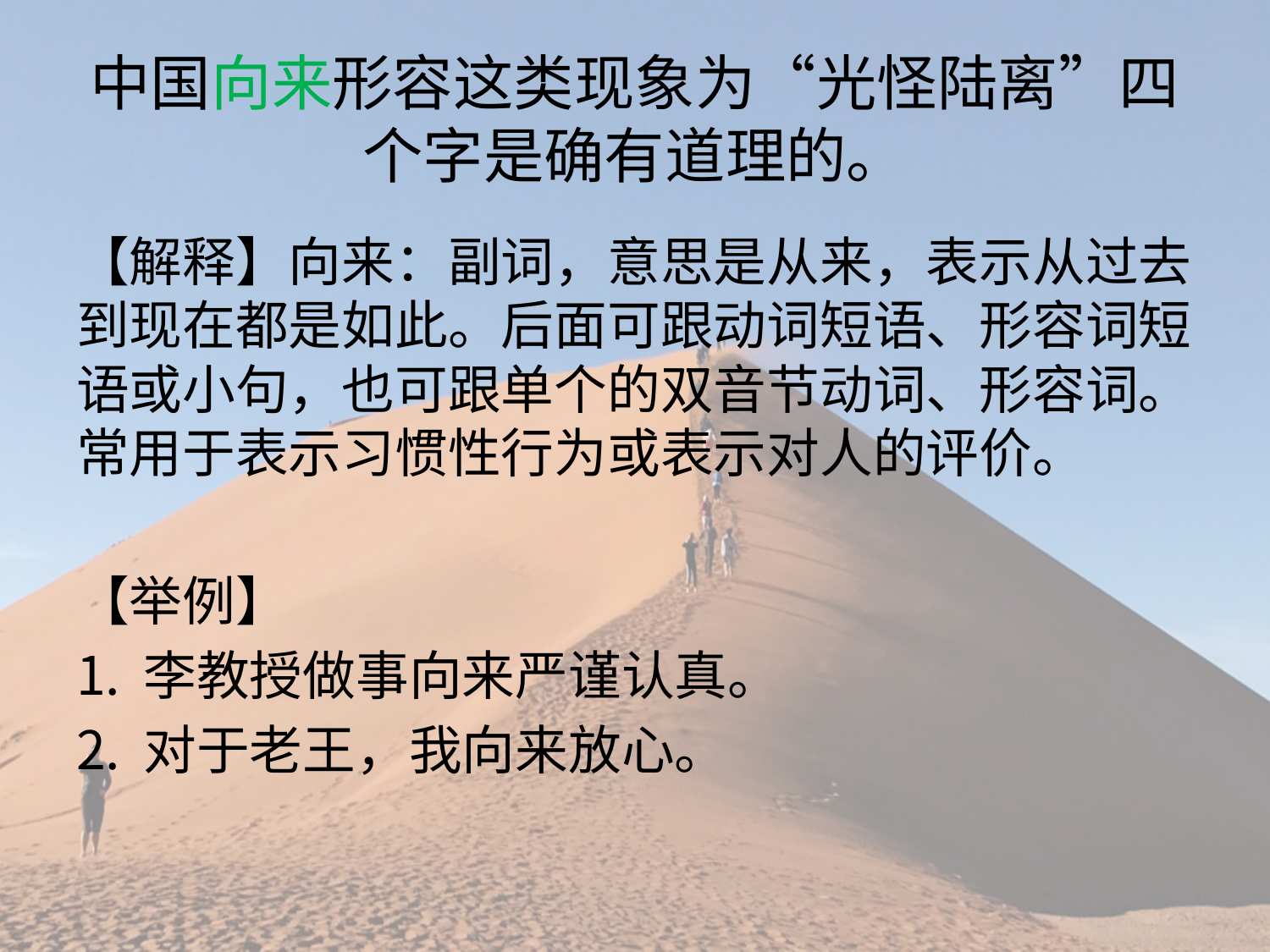

# 中国向来形容这类现象为“光怪陆离”四个字是确有道理的。
【解释】向来：副词，意思是从来，表示从过去到现在都是如此。后面可跟动词短语、形容词短语或小句，也可跟单个的双音节动词、形容词。常用于表示习惯性行为或表示对人的评价。

【举例】
李教授做事向来严谨认真。
对于老王，我向来放心。